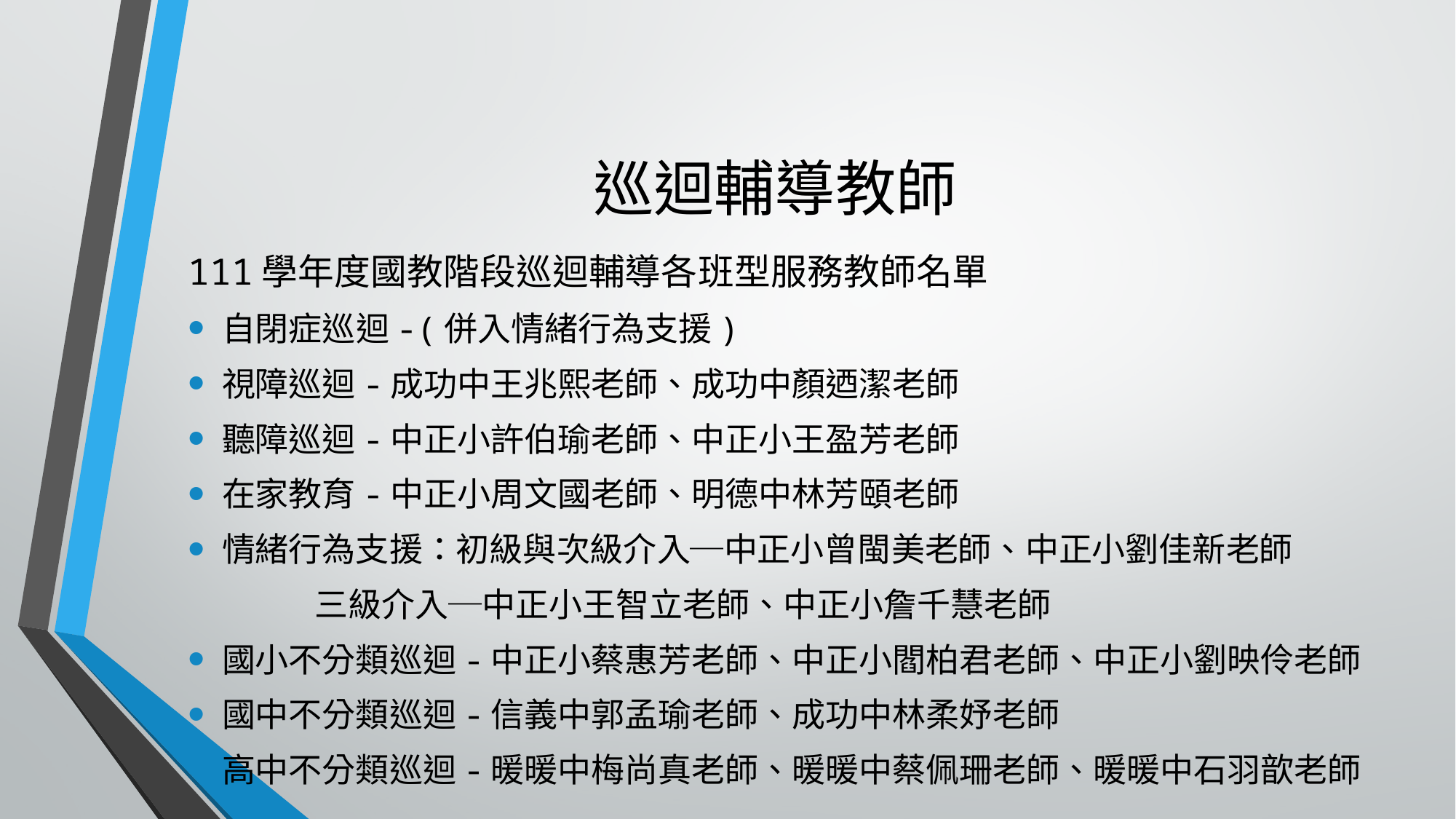

# 巡迴輔導教師
111學年度國教階段巡迴輔導各班型服務教師名單
自閉症巡迴-(併入情緒行為支援)
視障巡迴-成功中王兆熙老師、成功中顏迺潔老師
聽障巡迴-中正小許伯瑜老師、中正小王盈芳老師
在家教育-中正小周文國老師、明德中林芳頤老師
情緒行為支援：初級與次級介入─中正小曾閩美老師、中正小劉佳新老師
                三級介入─中正小王智立老師、中正小詹千慧老師
國小不分類巡迴-中正小蔡惠芳老師、中正小閻柏君老師、中正小劉映伶老師
國中不分類巡迴-信義中郭孟瑜老師、成功中林柔妤老師
高中不分類巡迴-暖暖中梅尚真老師、暖暖中蔡佩珊老師、暖暖中石羽歆老師